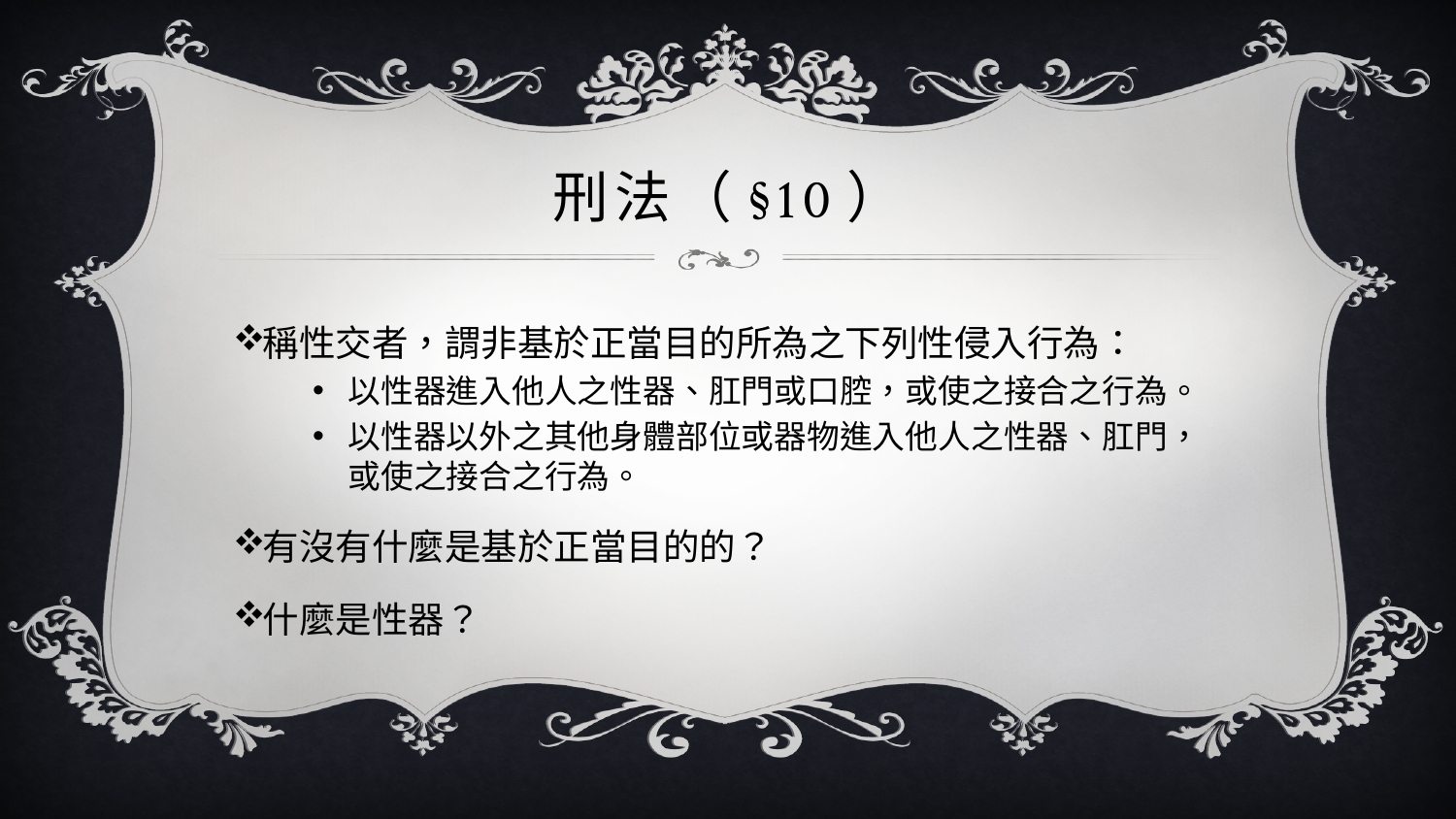

# 刑法（§10）
稱性交者，謂非基於正當目的所為之下列性侵入行為：
以性器進入他人之性器、肛門或口腔，或使之接合之行為。
以性器以外之其他身體部位或器物進入他人之性器、肛門，或使之接合之行為。
有沒有什麼是基於正當目的的？
什麼是性器？